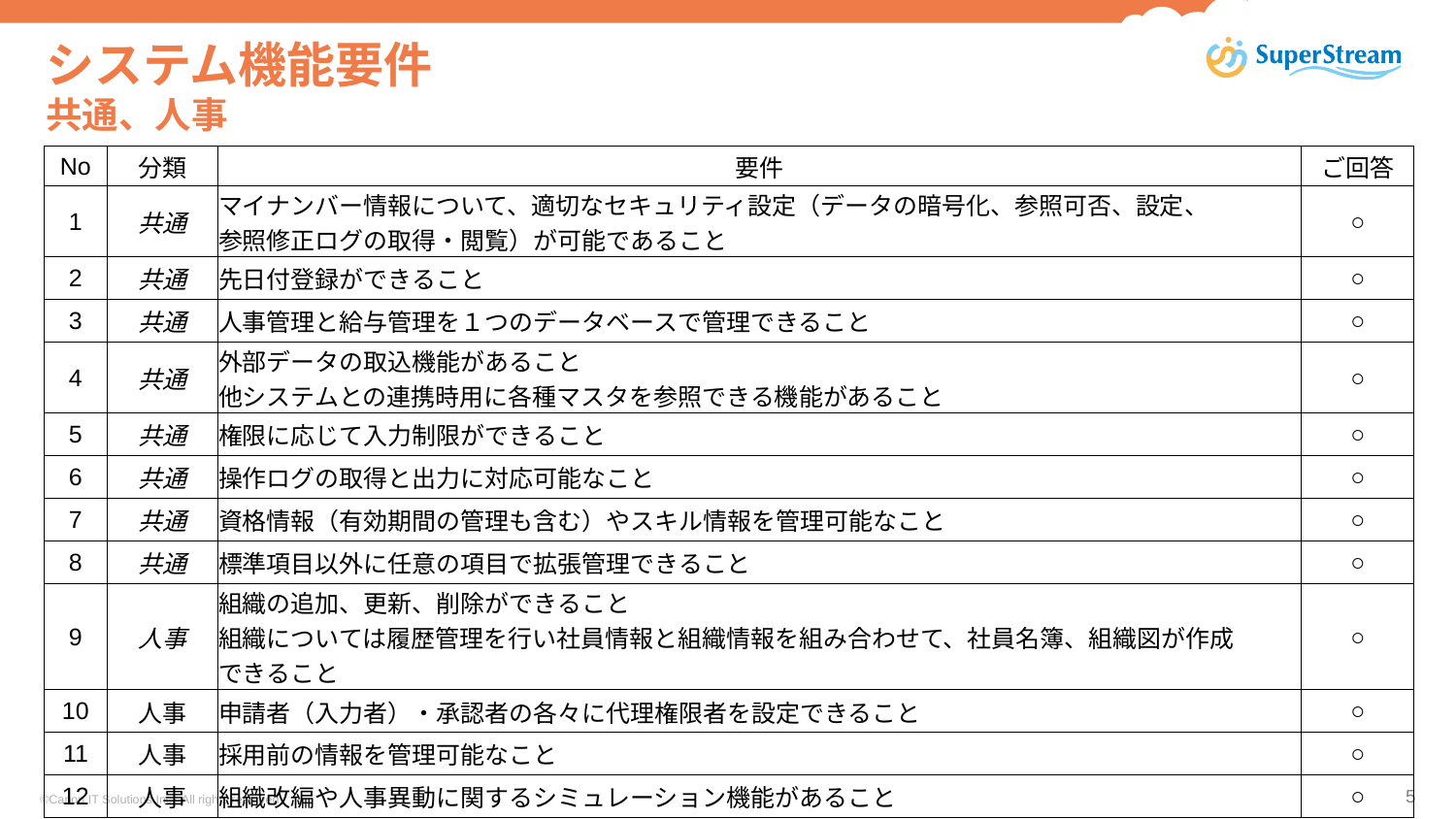

# システム機能要件 共通、人事
| No | 分類 | 要件 | ご回答 |
| --- | --- | --- | --- |
| 1 | 共通 | マイナンバー情報について、適切なセキュリティ設定（データの暗号化、参照可否、設定、 参照修正ログの取得・閲覧）が可能であること | ○ |
| 2 | 共通 | 先日付登録ができること | ○ |
| 3 | 共通 | 人事管理と給与管理を１つのデータベースで管理できること | ○ |
| 4 | 共通 | 外部データの取込機能があること 他システムとの連携時用に各種マスタを参照できる機能があること | ○ |
| 5 | 共通 | 権限に応じて入力制限ができること | ○ |
| 6 | 共通 | 操作ログの取得と出力に対応可能なこと | ○ |
| 7 | 共通 | 資格情報（有効期間の管理も含む）やスキル情報を管理可能なこと | ○ |
| 8 | 共通 | 標準項目以外に任意の項目で拡張管理できること | ○ |
| 9 | 人事 | 組織の追加、更新、削除ができること 組織については履歴管理を行い社員情報と組織情報を組み合わせて、社員名簿、組織図が作成 できること | ○ |
| 10 | 人事 | 申請者（入力者）・承認者の各々に代理権限者を設定できること | ○ |
| 11 | 人事 | 採用前の情報を管理可能なこと | ○ |
| 12 | 人事 | 組織改編や人事異動に関するシミュレーション機能があること | ○ |
©Canon IT Solutions Inc.  All rights reserved.
5